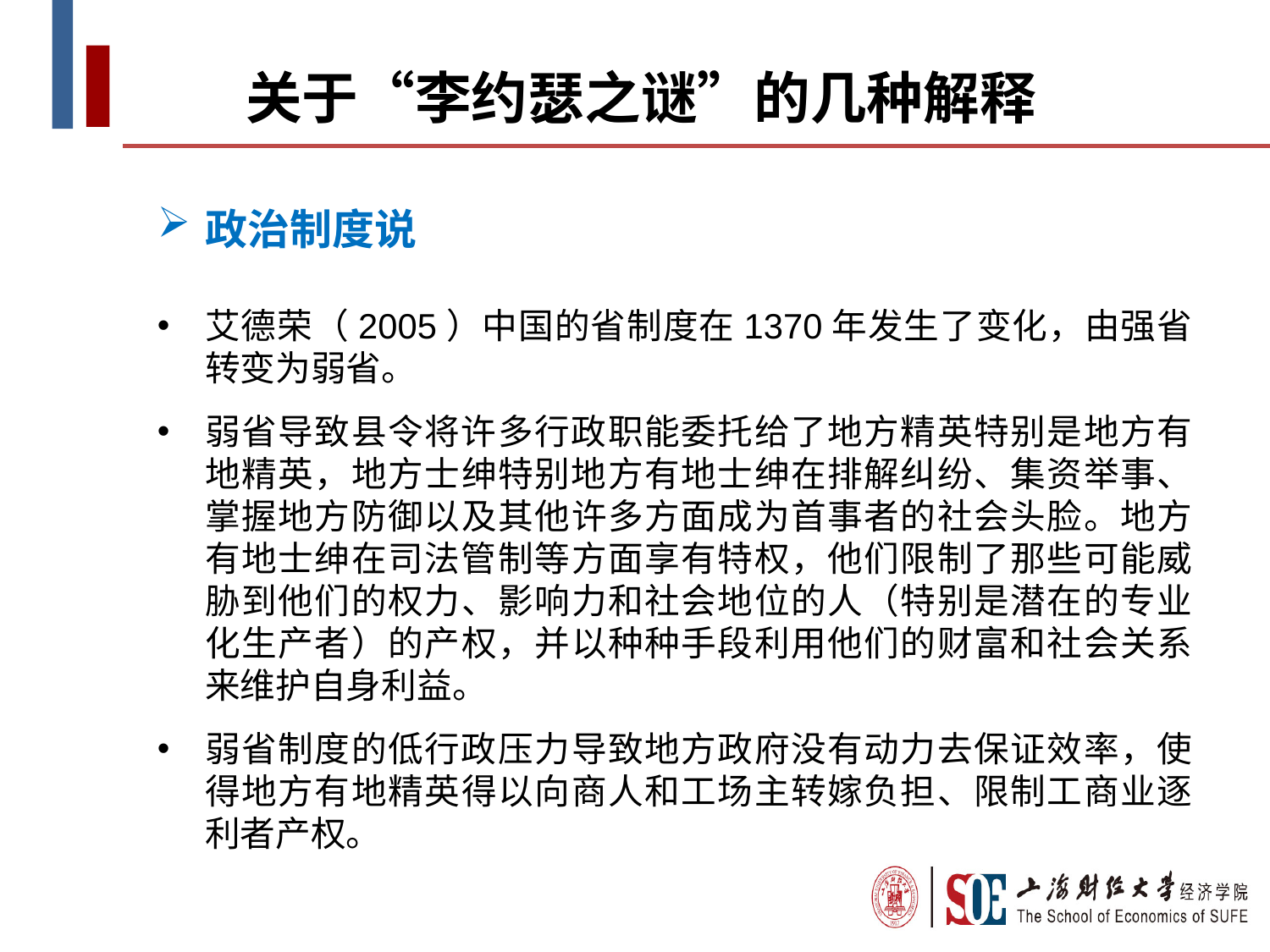

关于“李约瑟之谜”的几种解释
政治制度说

艾德荣（2005）中国的省制度在1370年发生了变化，由强省转变为弱省。
弱省导致县令将许多行政职能委托给了地方精英特别是地方有地精英，地方士绅特别地方有地士绅在排解纠纷、集资举事、掌握地方防御以及其他许多方面成为首事者的社会头脸。地方有地士绅在司法管制等方面享有特权，他们限制了那些可能威胁到他们的权力、影响力和社会地位的人（特别是潜在的专业化生产者）的产权，并以种种手段利用他们的财富和社会关系来维护自身利益。
弱省制度的低行政压力导致地方政府没有动力去保证效率，使得地方有地精英得以向商人和工场主转嫁负担、限制工商业逐利者产权。